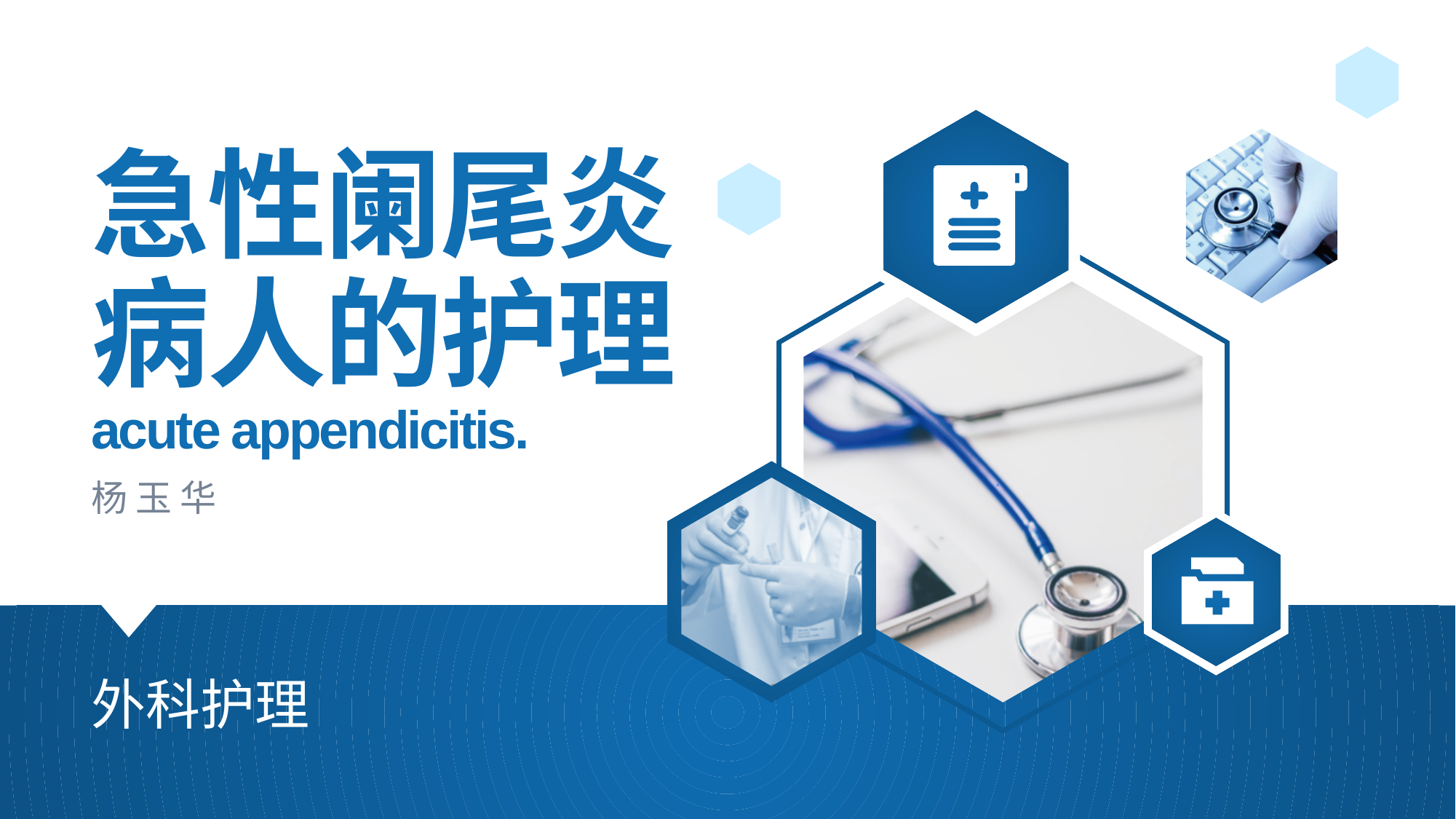

# 急性阑尾炎 病人的护理 acute appendicitis.
杨 玉 华
外科护理